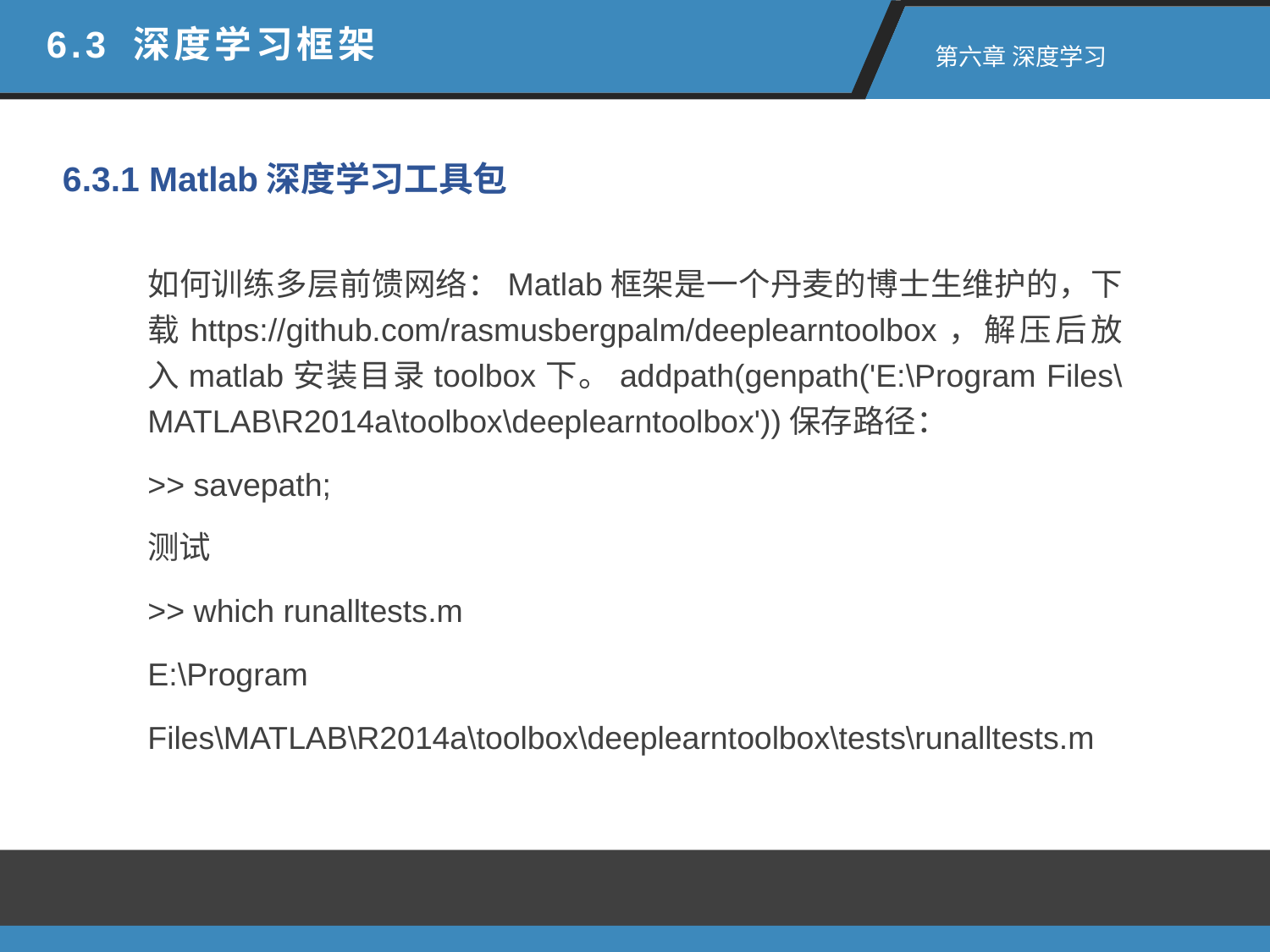

6.3 深度学习框架
  第六章 深度学习
6.3.1 Matlab深度学习工具包
如何训练多层前馈网络：Matlab框架是一个丹麦的博士生维护的，下载https://github.com/rasmusbergpalm/deeplearntoolbox，解压后放入matlab安装目录toolbox下。addpath(genpath('E:\Program Files\MATLAB\R2014a\toolbox\deeplearntoolbox'))保存路径：
>> savepath;
测试
>> which runalltests.m
E:\Program
Files\MATLAB\R2014a\toolbox\deeplearntoolbox\tests\runalltests.m